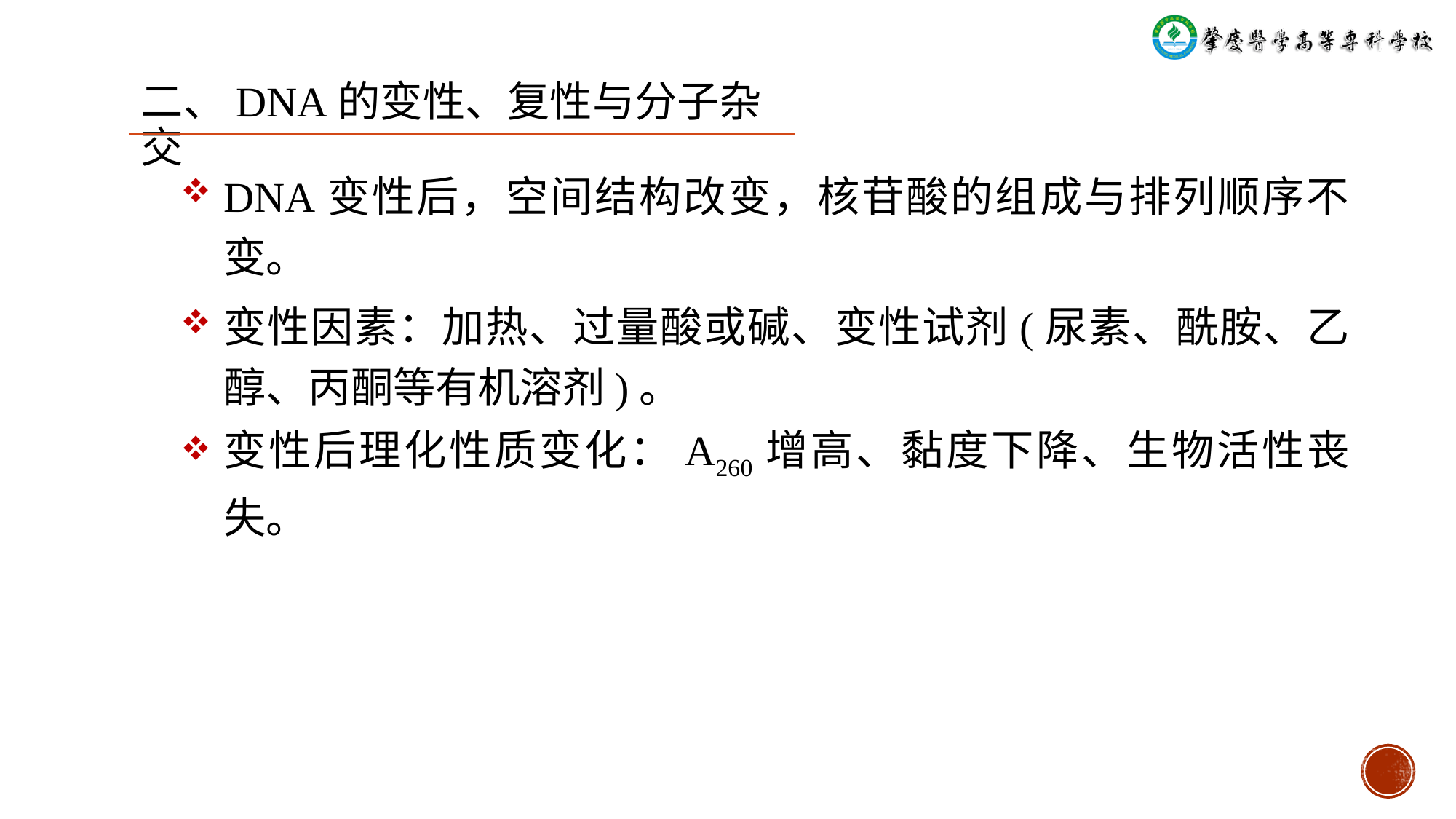

二、DNA的变性、复性与分子杂交
DNA变性后，空间结构改变，核苷酸的组成与排列顺序不变。
变性因素：加热、过量酸或碱、变性试剂(尿素、酰胺、乙醇、丙酮等有机溶剂)。
变性后理化性质变化：A260增高、黏度下降、生物活性丧失。